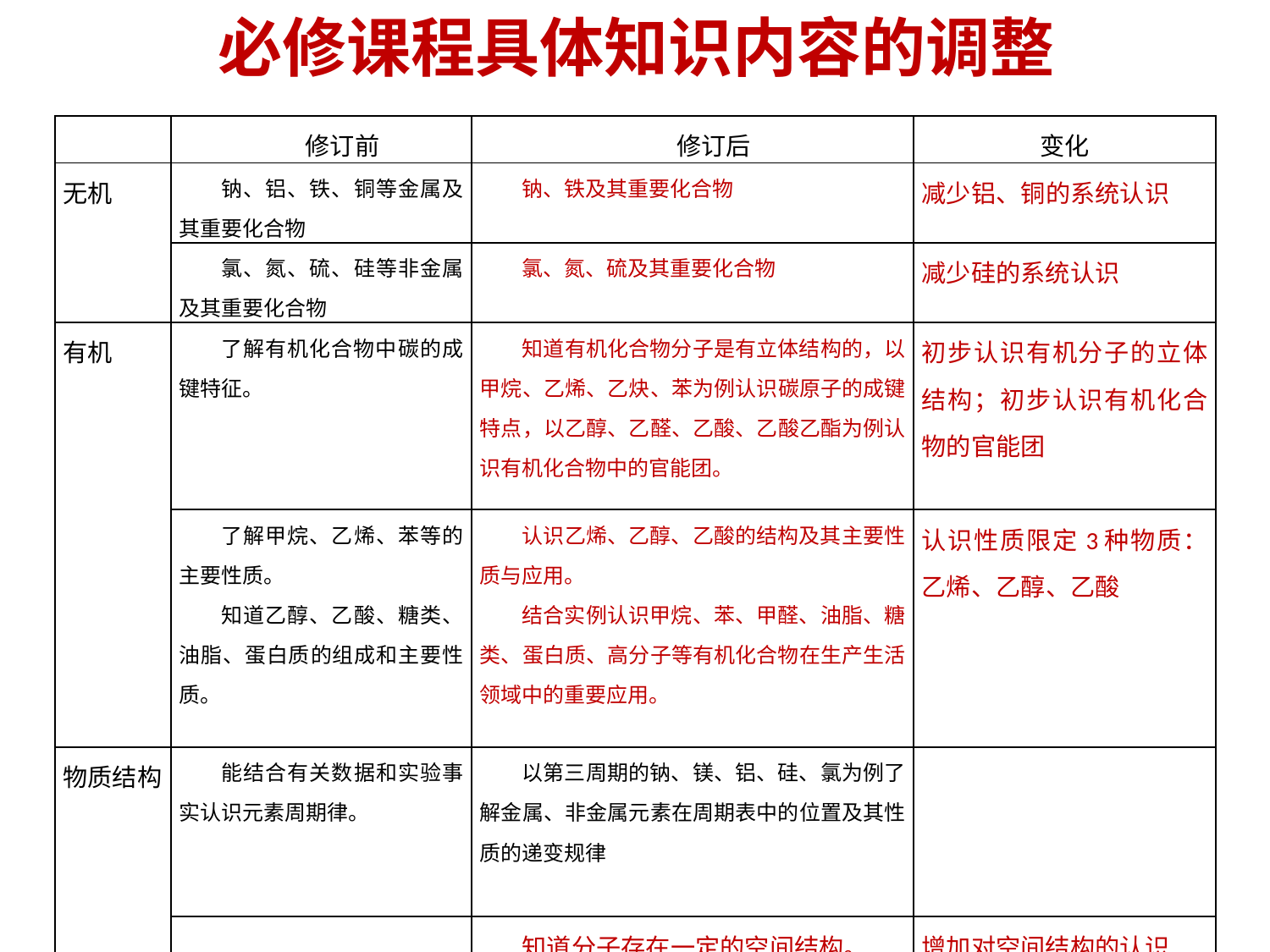

# 必修课程具体知识内容的调整
|  | 修订前 | 修订后 | 变化 |
| --- | --- | --- | --- |
| 无机 | 钠、铝、铁、铜等金属及其重要化合物 | 钠、铁及其重要化合物 | 减少铝、铜的系统认识 |
|  | 氯、氮、硫、硅等非金属及其重要化合物 | 氯、氮、硫及其重要化合物 | 减少硅的系统认识 |
| 有机 | 了解有机化合物中碳的成键特征。 | 知道有机化合物分子是有立体结构的，以甲烷、乙烯、乙炔、苯为例认识碳原子的成键特点，以乙醇、乙醛、乙酸、乙酸乙酯为例认识有机化合物中的官能团。 | 初步认识有机分子的立体结构；初步认识有机化合物的官能团 |
|  | 了解甲烷、乙烯、苯等的主要性质。 知道乙醇、乙酸、糖类、油脂、蛋白质的组成和主要性质。 | 认识乙烯、乙醇、乙酸的结构及其主要性质与应用。 结合实例认识甲烷、苯、甲醛、油脂、糖类、蛋白质、高分子等有机化合物在生产生活领域中的重要应用。 | 认识性质限定3种物质：乙烯、乙醇、乙酸 |
| 物质结构 | 能结合有关数据和实验事实认识元素周期律。 | 以第三周期的钠、镁、铝、硅、氯为例了解金属、非金属元素在周期表中的位置及其性质的递变规律 |  |
|  |  | 知道分子存在一定的空间结构。 | 增加对空间结构的认识 |